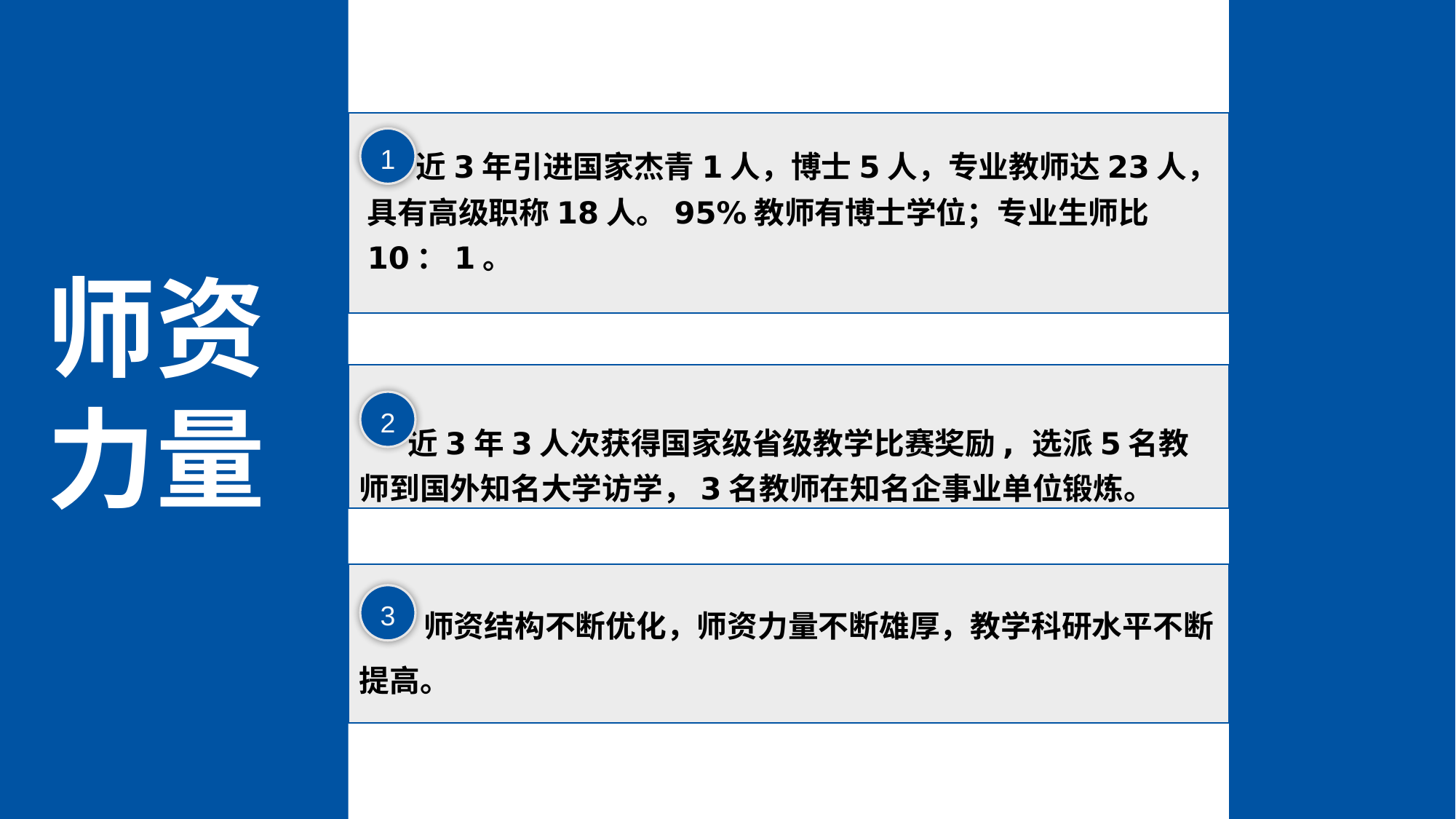

近3年引进国家杰青1人，博士5人，专业教师达23人，具有高级职称18人。95%教师有博士学位；专业生师比10：1。

1
师资力量

      近3年3人次获得国家级省级教学比赛奖励, 选派5名教师到国外知名大学访学，3名教师在知名企事业单位锻炼。

2

   师资结构不断优化，师资力量不断雄厚，教学科研水平不断提高。
3